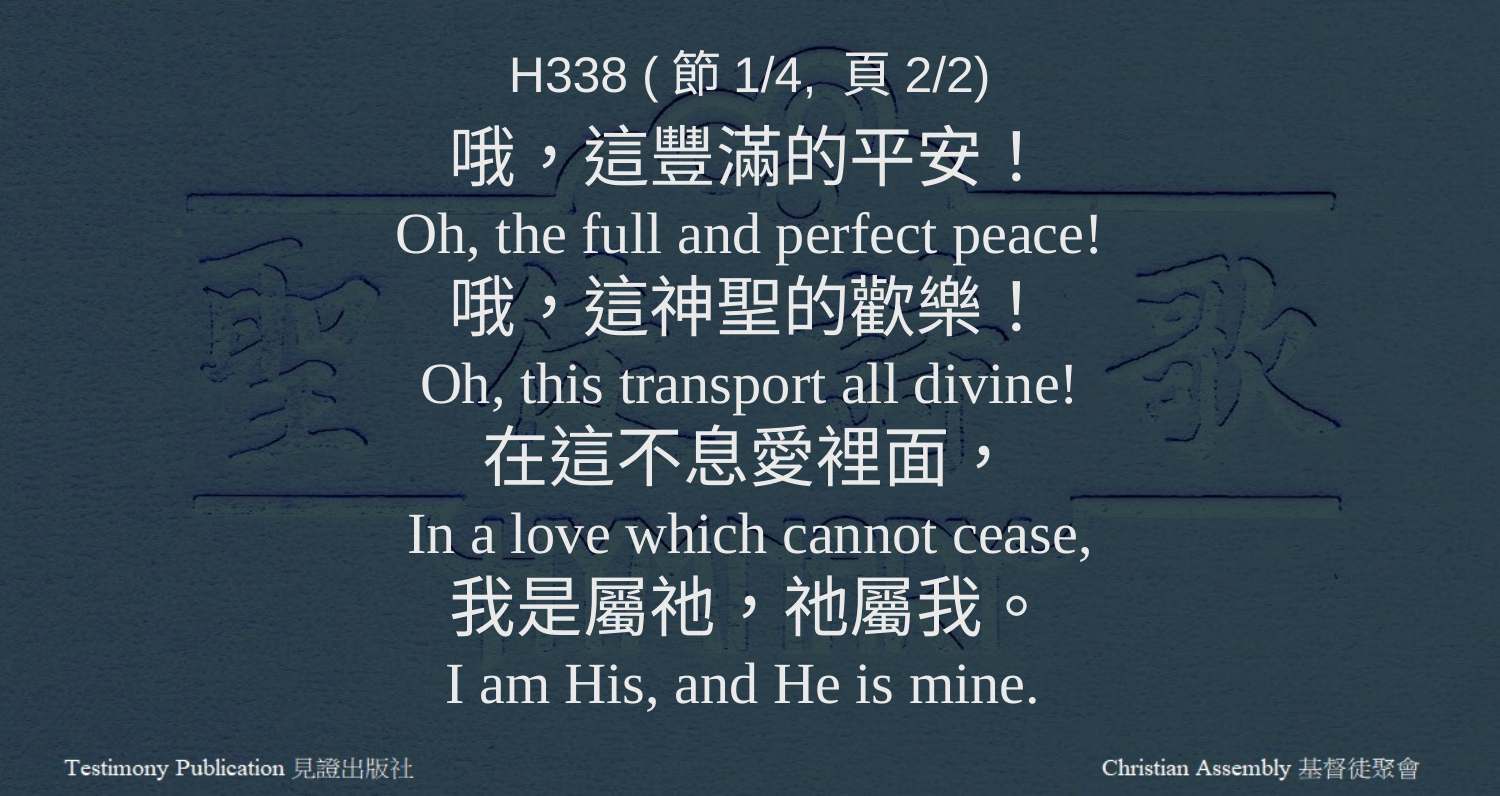

H338 (節1/4, 頁2/2)
哦，這豐滿的平安！
Oh, the full and perfect peace!
哦，這神聖的歡樂！
Oh, this transport all divine!
在這不息愛裡面，
In a love which cannot cease,
我是屬祂，祂屬我。
I am His, and He is mine.